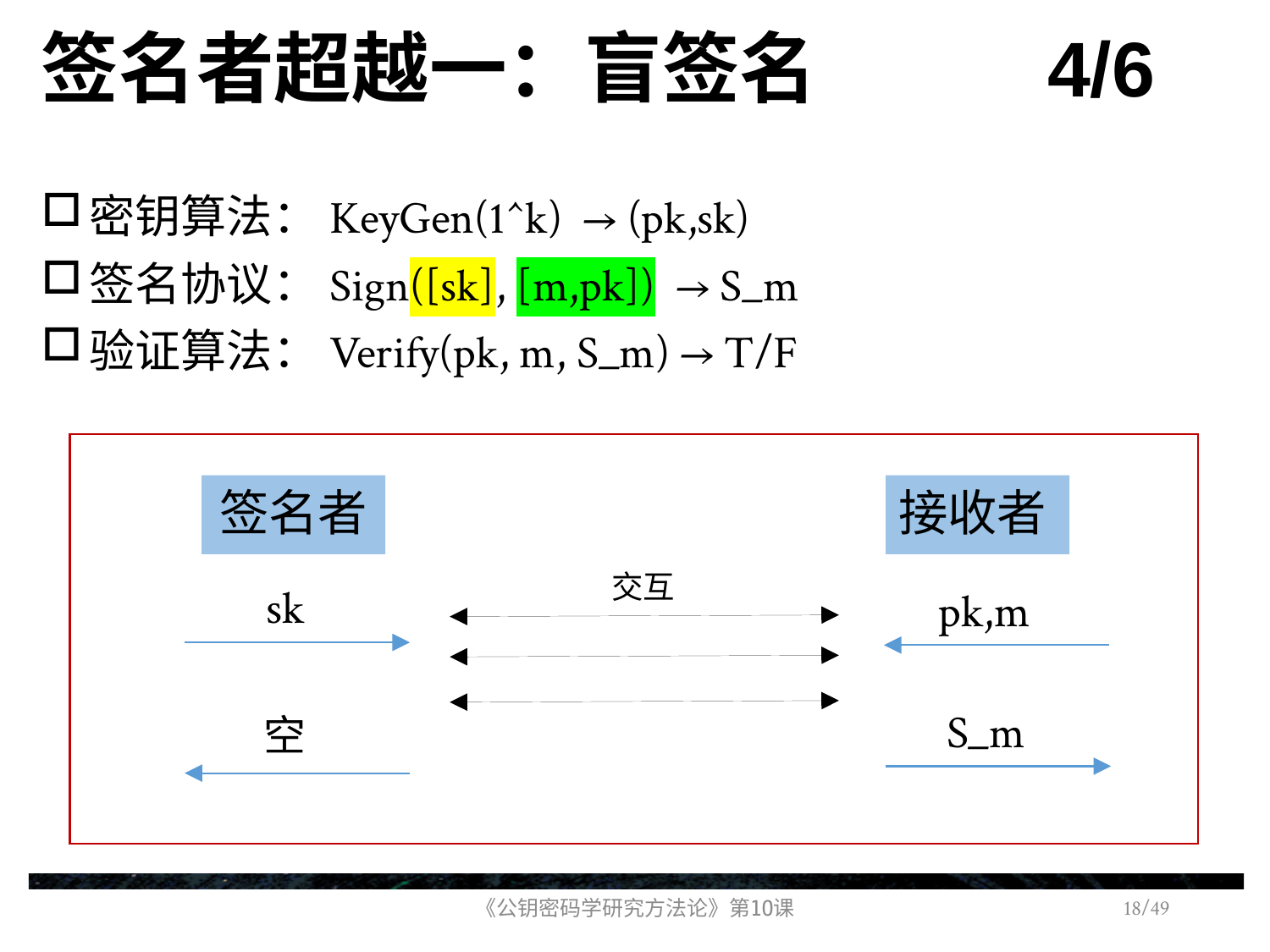

# 签名者超越一：盲签名            4/6
密钥算法：KeyGen(1^k)  → (pk,sk)
签名协议：Sign([sk], [m,pk])  → S_m
验证算法：Verify(pk, m, S_m) → T/F

签名者
接收者
交互
sk
pk,m
S_m
空
《公钥密码学研究方法论》第10课
18/49